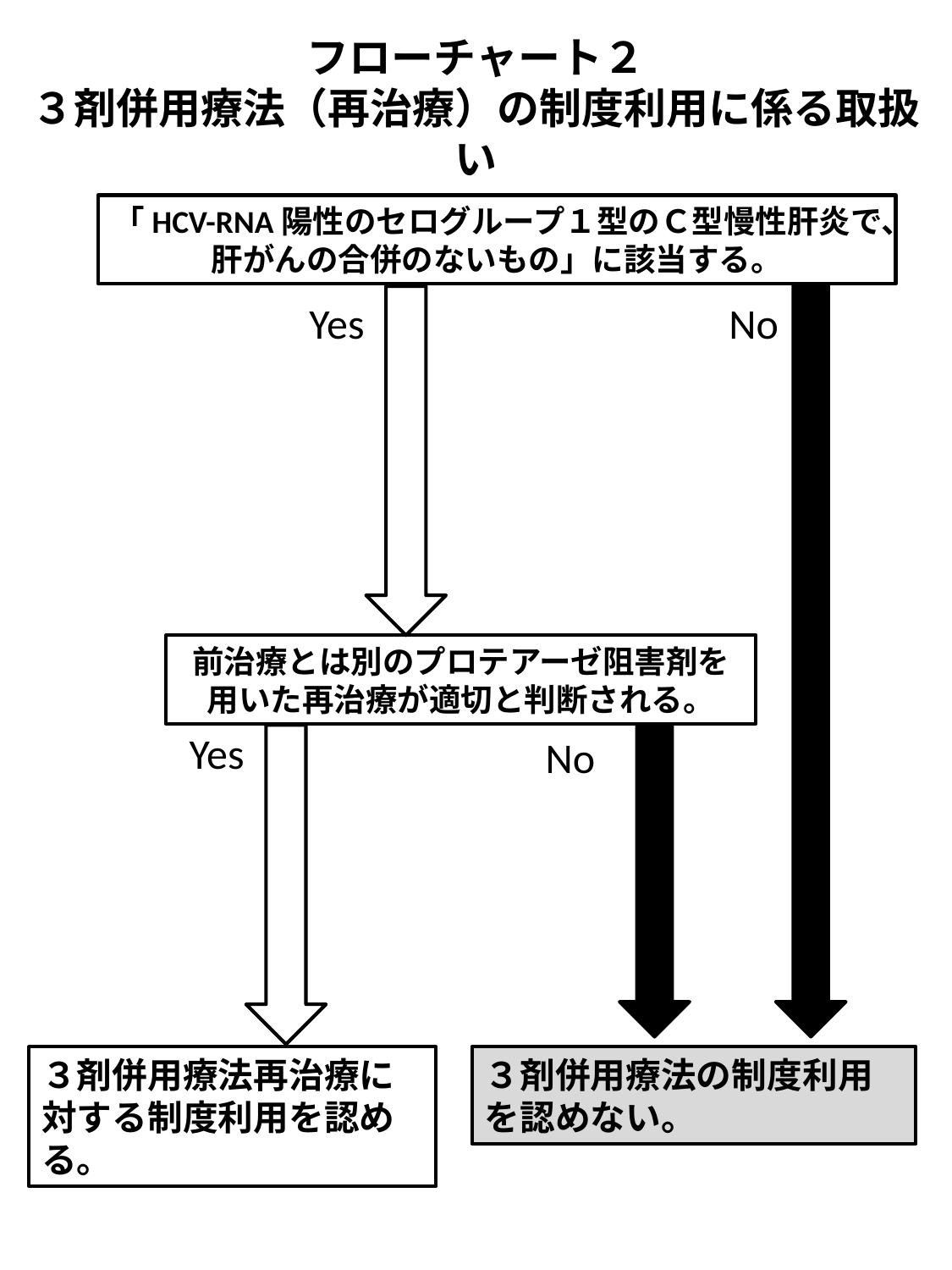

フローチャート２
３剤併用療法（再治療）の制度利用に係る取扱い
「HCV-RNA陽性のセログループ１型のＣ型慢性肝炎で、
肝がんの合併のないもの」に該当する。

Yes
No
前治療とは別のプロテアーゼ阻害剤を
用いた再治療が適切と判断される。
Yes

No

３剤併用療法再治療に対する制度利用を認める。
３剤併用療法の制度利用を認めない。